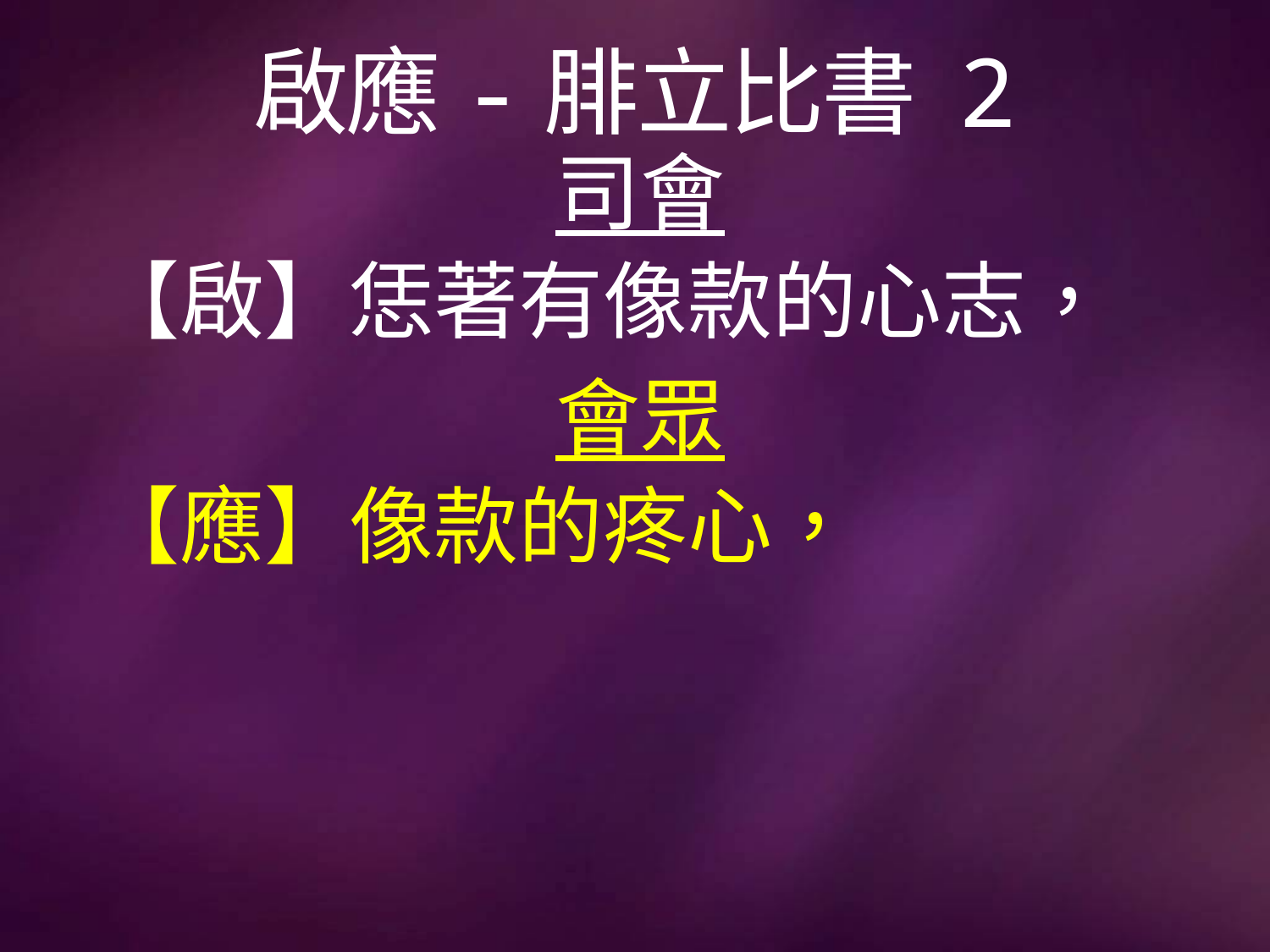

# 啟應-腓立比書 2
司會
【啟】恁著有像款的心志，

會眾
【應】像款的疼心，